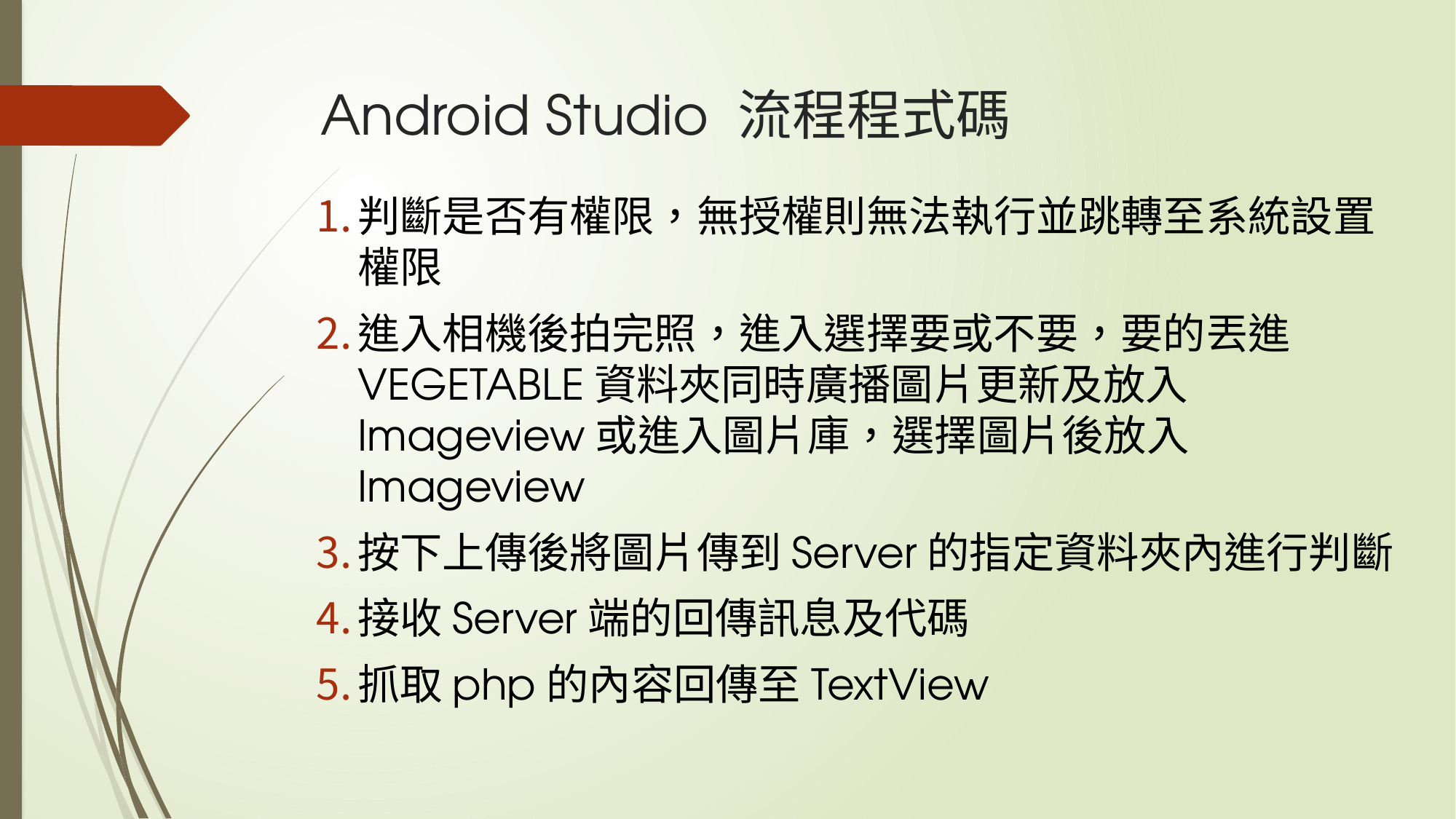

# Android Studio 流程程式碼
判斷是否有權限，無授權則無法執行並跳轉至系統設置權限
進入相機後拍完照，進入選擇要或不要，要的丟進VEGETABLE資料夾同時廣播圖片更新及放入Imageview或進入圖片庫，選擇圖片後放入Imageview
按下上傳後將圖片傳到Server的指定資料夾內進行判斷
接收Server端的回傳訊息及代碼
抓取php的內容回傳至TextView